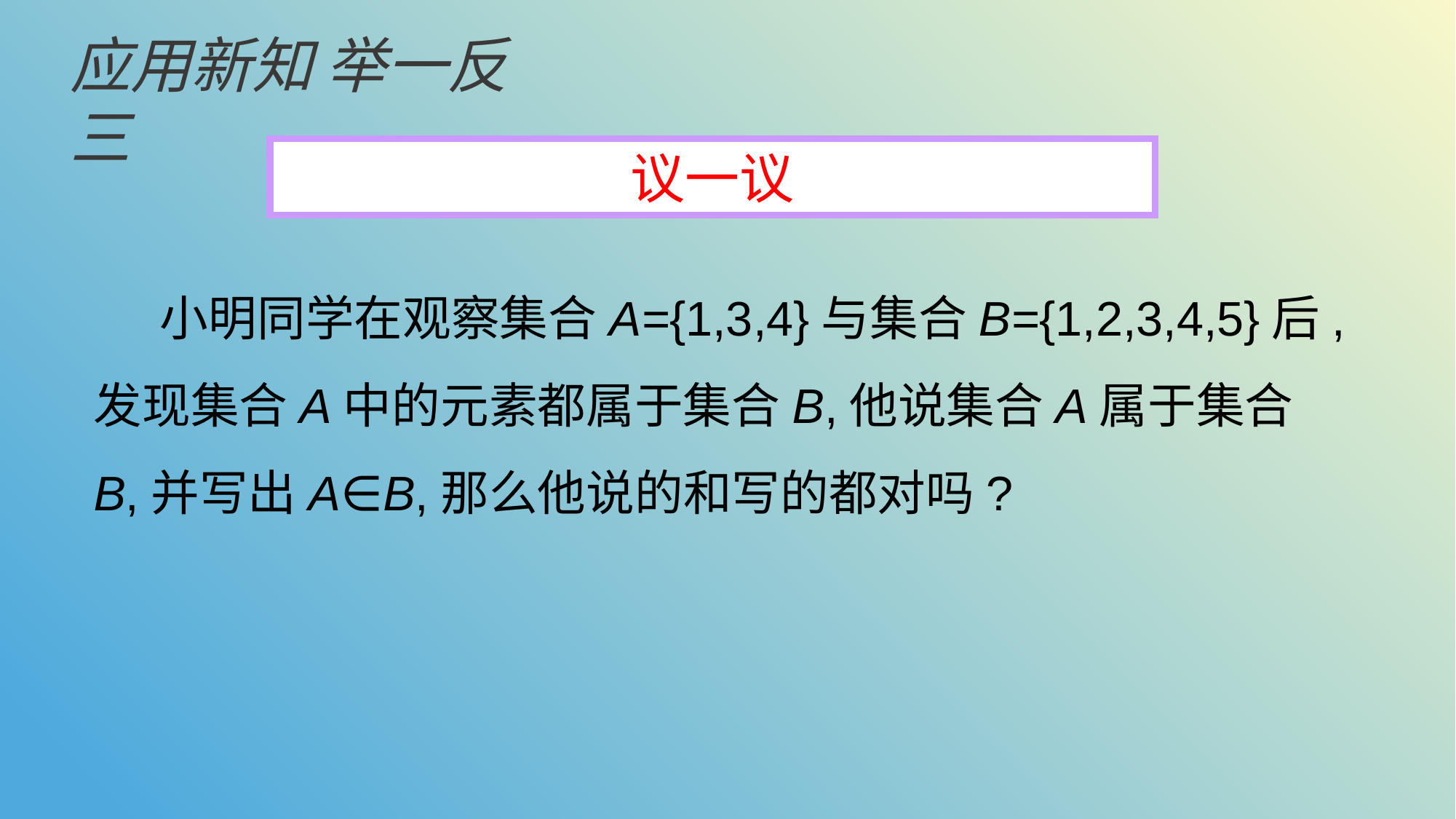

应用新知 举一反三
议一议

小明同学在观察集合A={1,3,4}与集合B={1,2,3,4,5}后,发现集合A中的元素都属于集合B,他说集合A属于集合B,并写出A∈B,那么他说的和写的都对吗?